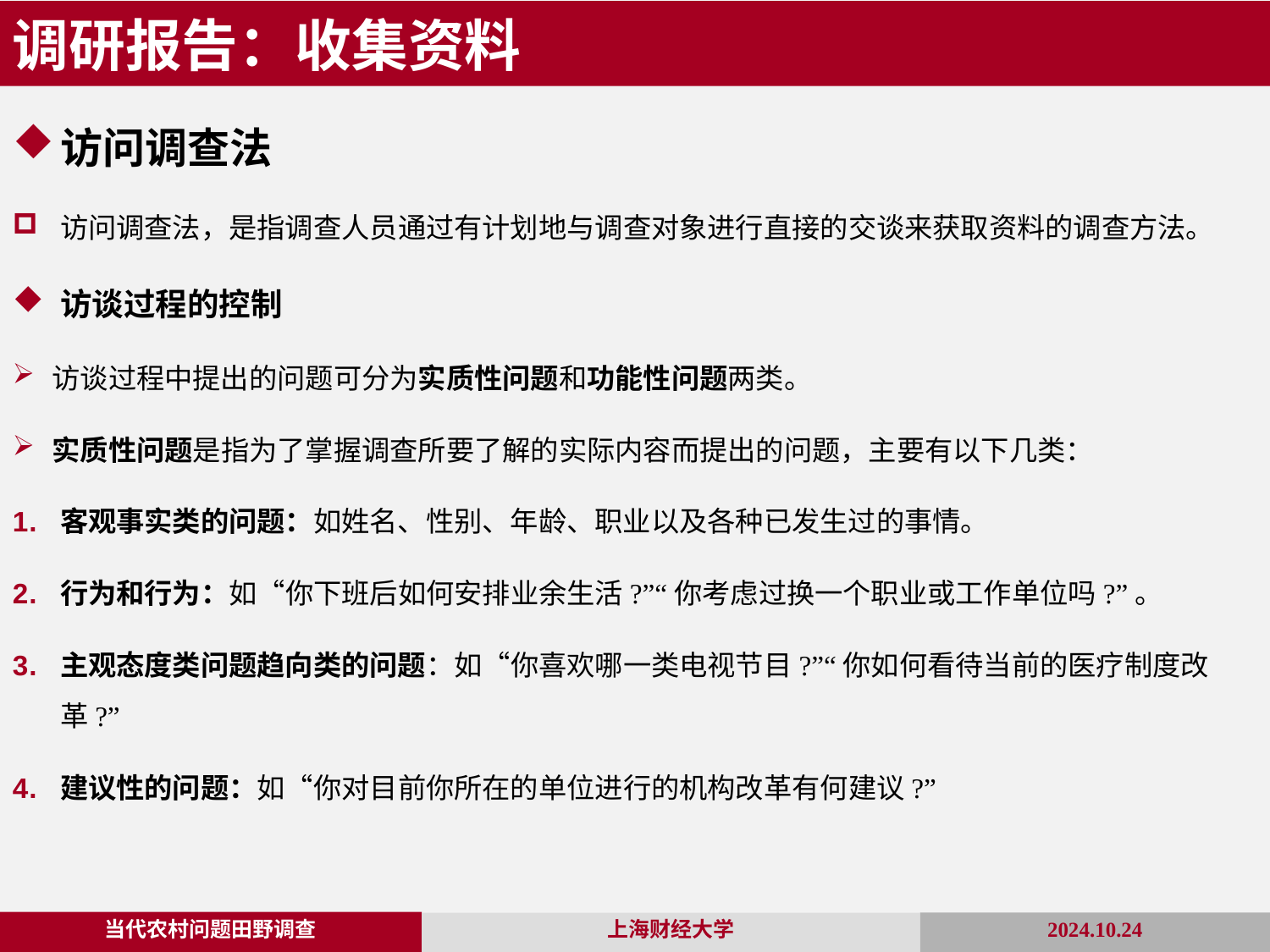

调研报告：收集资料
访问调查法
访问调查法，是指调查人员通过有计划地与调查对象进行直接的交谈来获取资料的调查方法。
访谈过程的控制
访谈过程中提出的问题可分为实质性问题和功能性问题两类。
实质性问题是指为了掌握调查所要了解的实际内容而提出的问题，主要有以下几类：
客观事实类的问题：如姓名、性别、年龄、职业以及各种已发生过的事情。
行为和行为：如“你下班后如何安排业余生活?”“你考虑过换一个职业或工作单位吗?”。
主观态度类问题趋向类的问题：如“你喜欢哪一类电视节目?”“你如何看待当前的医疗制度改革?”
建议性的问题：如“你对目前你所在的单位进行的机构改革有何建议?”

当代农村问题田野调查
2024.10.24
上海财经大学